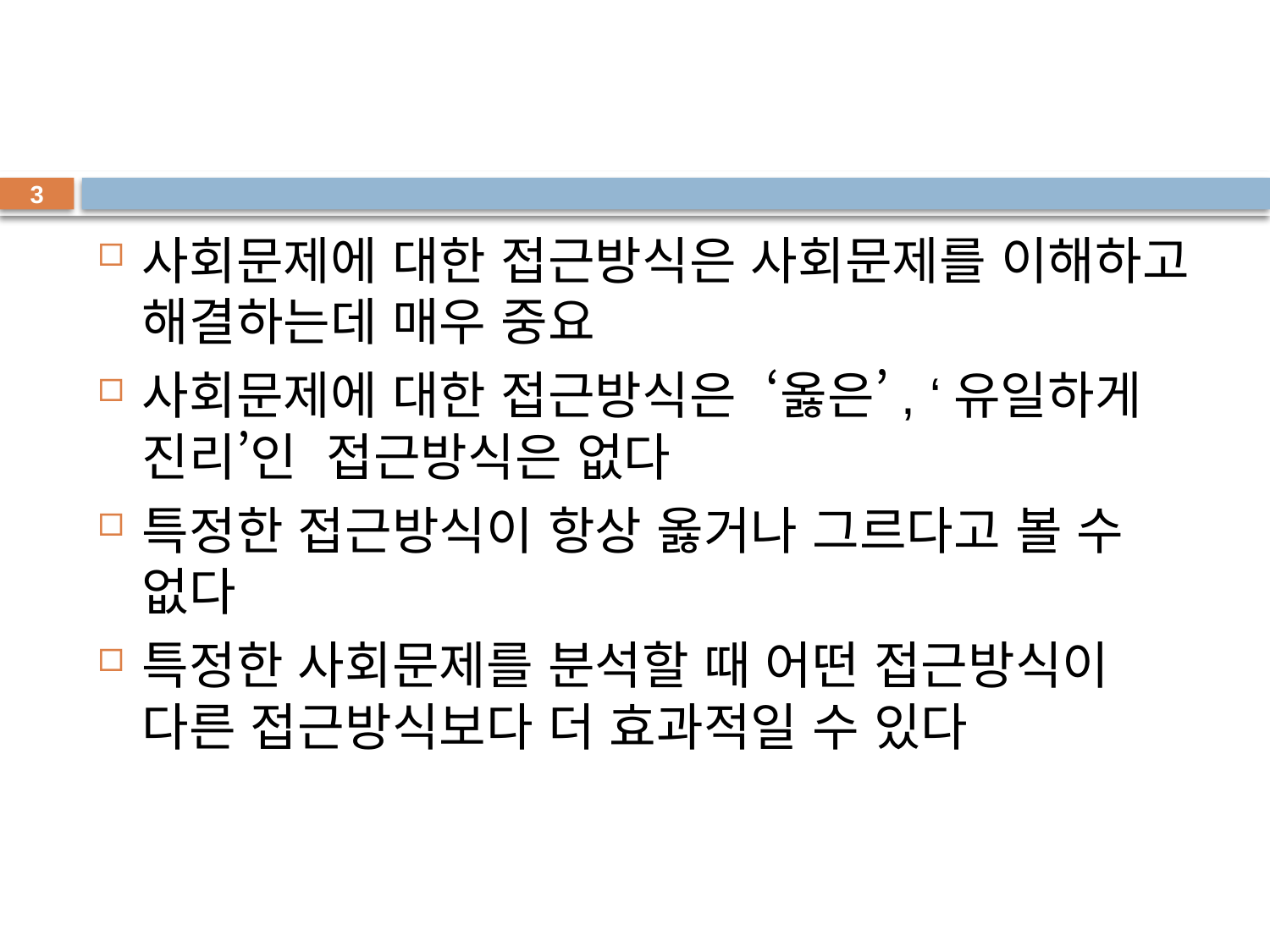

#
3
사회문제에 대한 접근방식은 사회문제를 이해하고 해결하는데 매우 중요
사회문제에 대한 접근방식은  ‘옳은’, ‘유일하게 진리’인  접근방식은 없다
특정한 접근방식이 항상 옳거나 그르다고 볼 수 없다
특정한 사회문제를 분석할 때 어떤 접근방식이 다른 접근방식보다 더 효과적일 수 있다